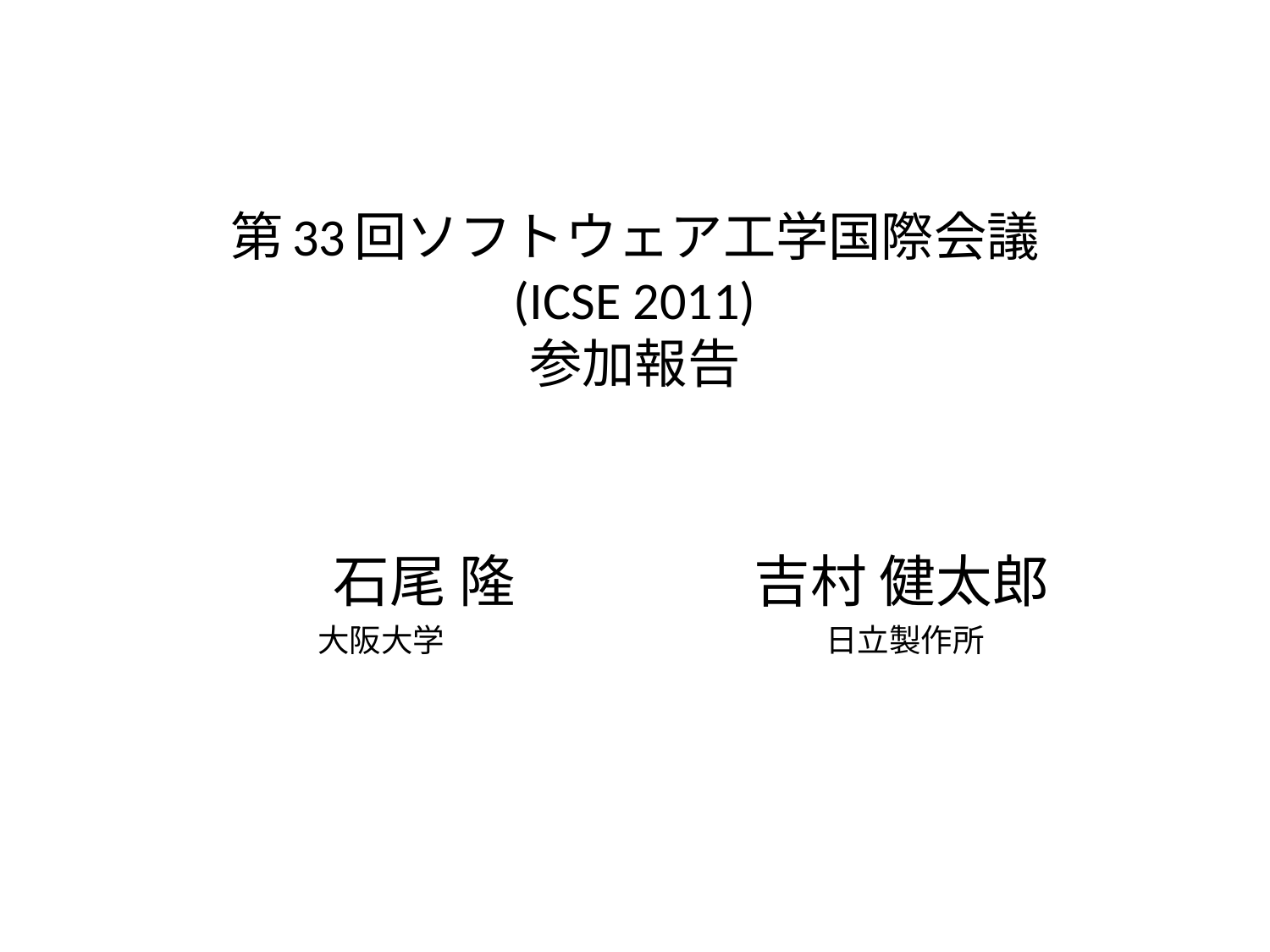

# 第33回ソフトウェア工学国際会議 (ICSE 2011) 参加報告
　　石尾 隆 　　　　吉村 健太郎
　大阪大学　　　　　　　　　　　　日立製作所